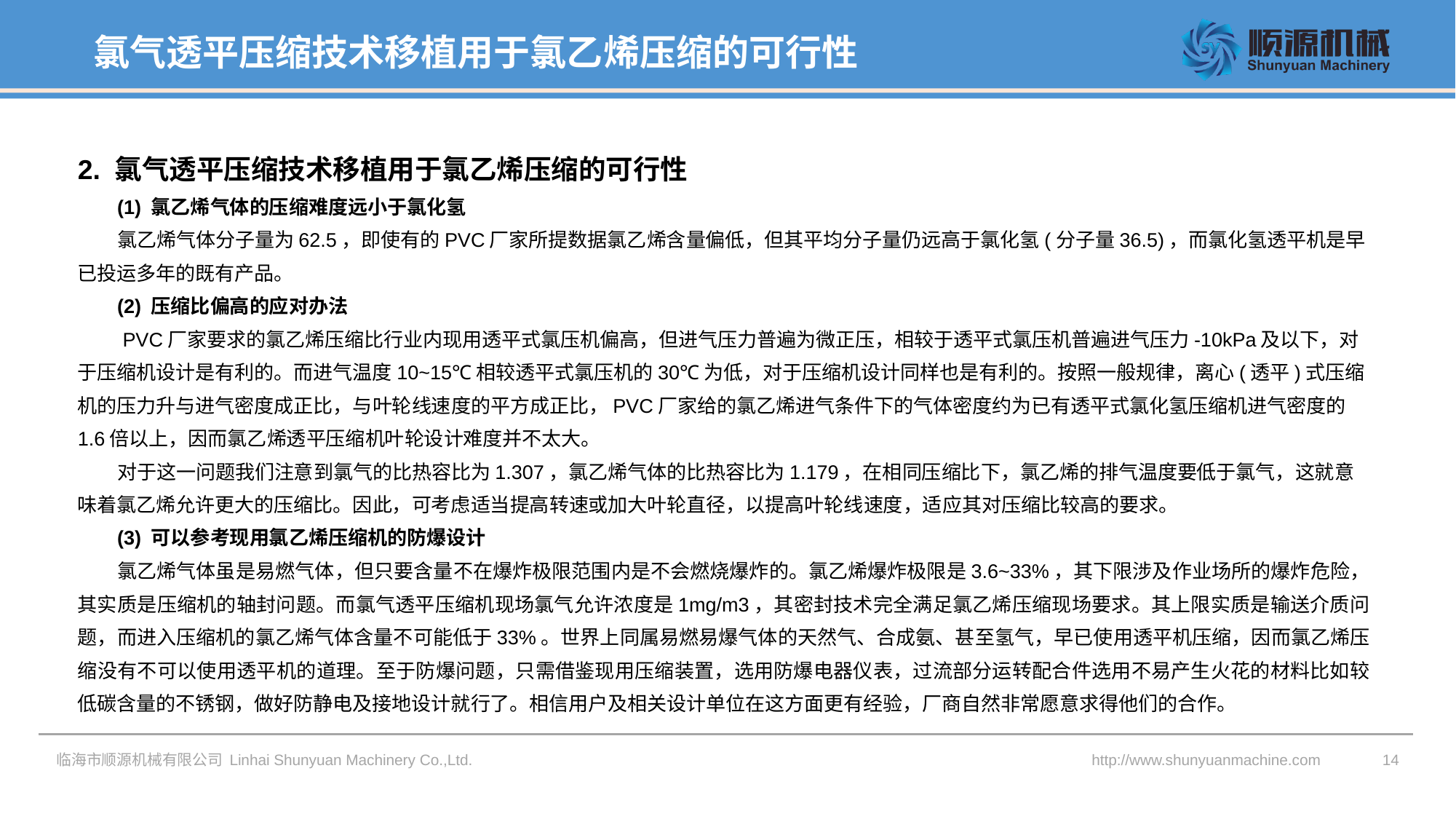

氯气透平压缩技术移植用于氯乙烯压缩的可行性
2. 氯气透平压缩技术移植用于氯乙烯压缩的可行性
(1) 氯乙烯气体的压缩难度远小于氯化氢
氯乙烯气体分子量为62.5，即使有的PVC厂家所提数据氯乙烯含量偏低，但其平均分子量仍远高于氯化氢(分子量36.5)，而氯化氢透平机是早已投运多年的既有产品。
(2) 压缩比偏高的应对办法
 PVC厂家要求的氯乙烯压缩比行业内现用透平式氯压机偏高，但进气压力普遍为微正压，相较于透平式氯压机普遍进气压力-10kPa及以下，对于压缩机设计是有利的。而进气温度10~15℃相较透平式氯压机的30℃为低，对于压缩机设计同样也是有利的。按照一般规律，离心(透平)式压缩机的压力升与进气密度成正比，与叶轮线速度的平方成正比，PVC厂家给的氯乙烯进气条件下的气体密度约为已有透平式氯化氢压缩机进气密度的1.6倍以上，因而氯乙烯透平压缩机叶轮设计难度并不太大。
对于这一问题我们注意到氯气的比热容比为1.307，氯乙烯气体的比热容比为1.179，在相同压缩比下，氯乙烯的排气温度要低于氯气，这就意味着氯乙烯允许更大的压缩比。因此，可考虑适当提高转速或加大叶轮直径，以提高叶轮线速度，适应其对压缩比较高的要求。
(3) 可以参考现用氯乙烯压缩机的防爆设计
氯乙烯气体虽是易燃气体，但只要含量不在爆炸极限范围内是不会燃烧爆炸的。氯乙烯爆炸极限是3.6~33%，其下限涉及作业场所的爆炸危险，其实质是压缩机的轴封问题。而氯气透平压缩机现场氯气允许浓度是1mg/m3，其密封技术完全满足氯乙烯压缩现场要求。其上限实质是输送介质问题，而进入压缩机的氯乙烯气体含量不可能低于33%。世界上同属易燃易爆气体的天然气、合成氨、甚至氢气，早已使用透平机压缩，因而氯乙烯压缩没有不可以使用透平机的道理。至于防爆问题，只需借鉴现用压缩装置，选用防爆电器仪表，过流部分运转配合件选用不易产生火花的材料比如较低碳含量的不锈钢，做好防静电及接地设计就行了。相信用户及相关设计单位在这方面更有经验，厂商自然非常愿意求得他们的合作。